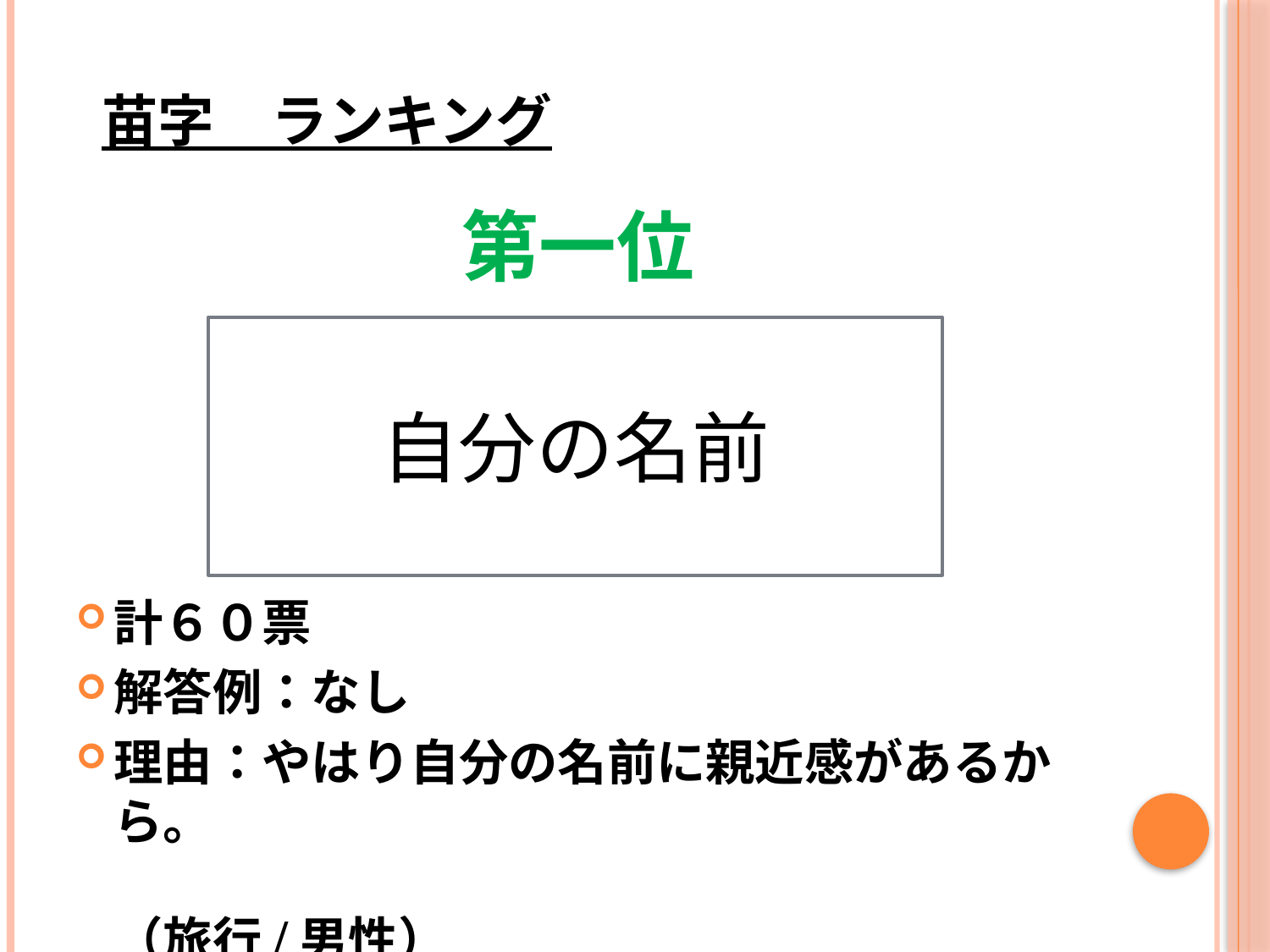

苗字　ランキング
# 第一位
自分の名前
計６０票
解答例：なし
理由：やはり自分の名前に親近感があるから。
　　　　　　　　　　　　　　　　　　　（旅行/男性）
　　　　　　　　　　　　　　　　　　（出版/５２歳/男性）